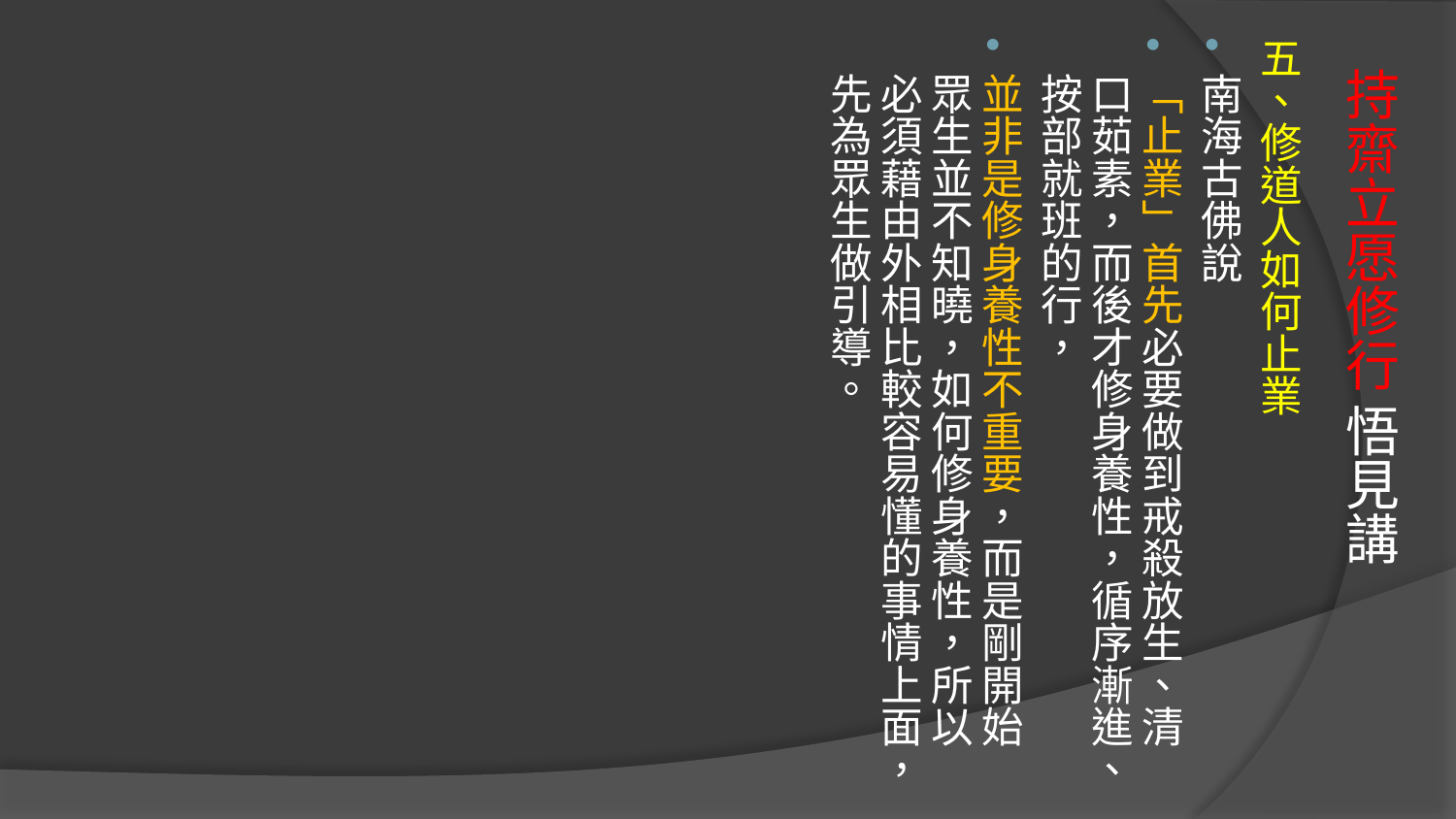

五、修道人如何止業
南海古佛說
「止業」首先必要做到戒殺放生、清口茹素，而後才修身養性，循序漸進、按部就班的行，
並非是修身養性不重要，而是剛開始眾生並不知曉，如何修身養性，所以必須藉由外相比較容易懂的事情上面，先為眾生做引導。

# 持齋立愿修行 悟見講